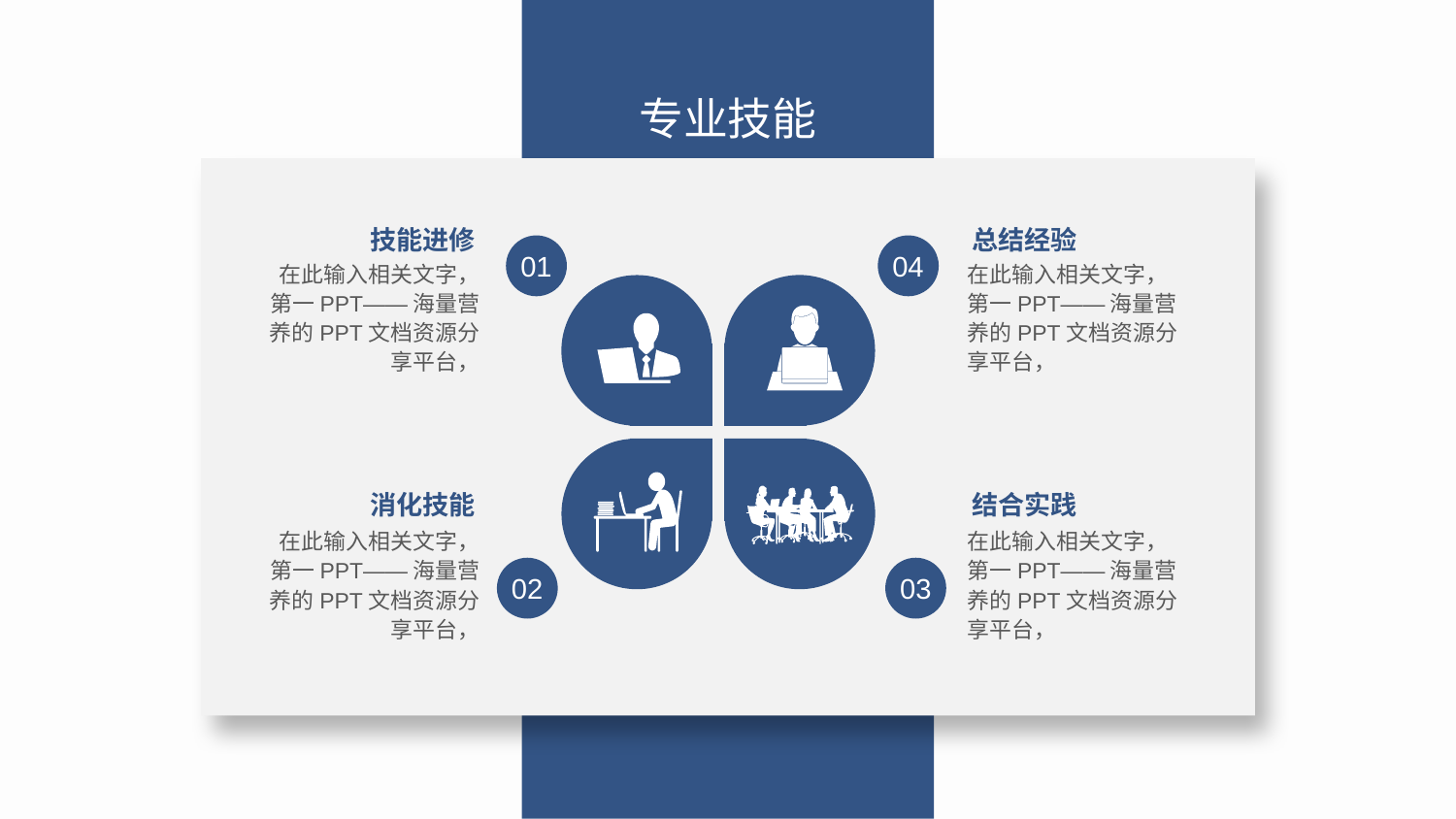

专业技能

技能进修
总结经验

01

04
在此输入相关文字，第一PPT——海量营养的PPT文档资源分享平台，
在此输入相关文字，第一PPT——海量营养的PPT文档资源分享平台，

消化技能
结合实践

在此输入相关文字，第一PPT——海量营养的PPT文档资源分享平台，
在此输入相关文字，第一PPT——海量营养的PPT文档资源分享平台，

02

03